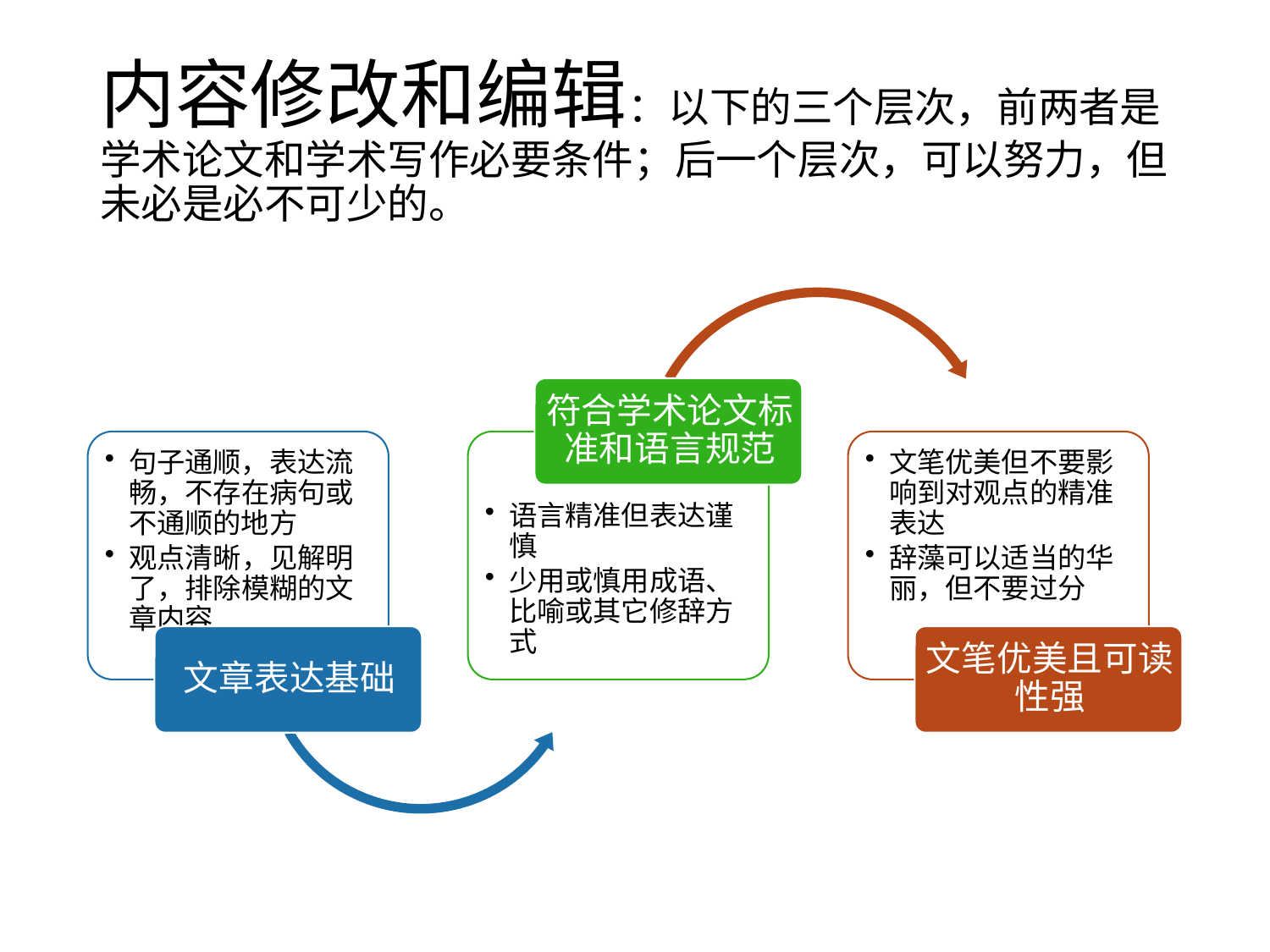

# 内容修改和编辑：以下的三个层次，前两者是学术论文和学术写作必要条件；后一个层次，可以努力，但未必是必不可少的。
句子通顺，表达流畅，不存在病句或不通顺的地方
观点清晰，见解明了，排除模糊的文章内容
文章表达基础
语言精准但表达谨慎
少用或慎用成语、比喻或其它修辞方式
符合学术论文标准和语言规范
文笔优美但不要影响到对观点的精准表达
辞藻可以适当的华丽，但不要过分

文笔优美且可读性强